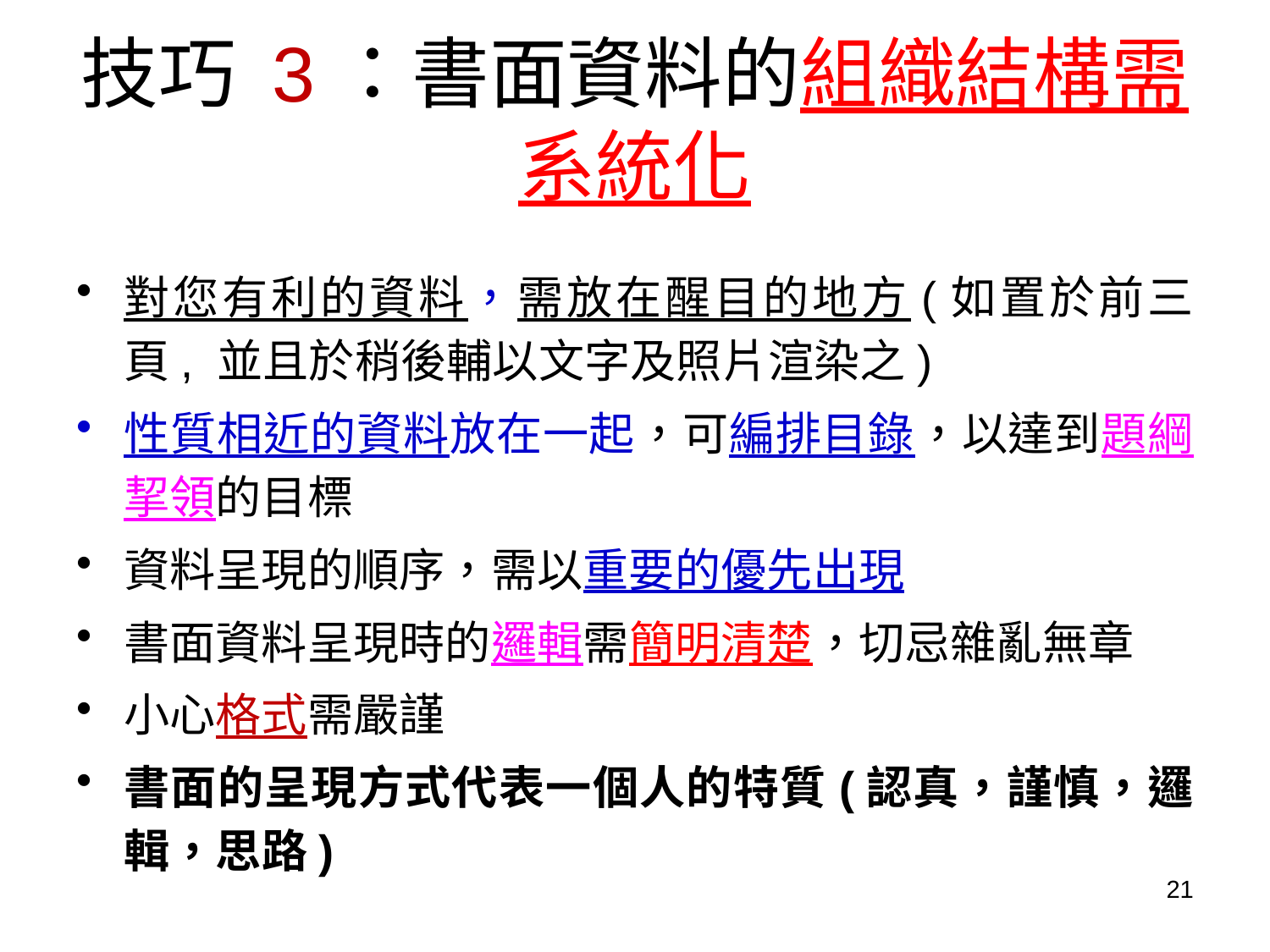

# 技巧 3：書面資料的組織結構需系統化
對您有利的資料，需放在醒目的地方(如置於前三頁, 並且於稍後輔以文字及照片渲染之)
性質相近的資料放在一起，可編排目錄，以達到題綱挈領的目標
資料呈現的順序，需以重要的優先出現
書面資料呈現時的邏輯需簡明清楚，切忌雜亂無章
小心格式需嚴謹
書面的呈現方式代表一個人的特質(認真，謹慎，邏輯，思路)

21